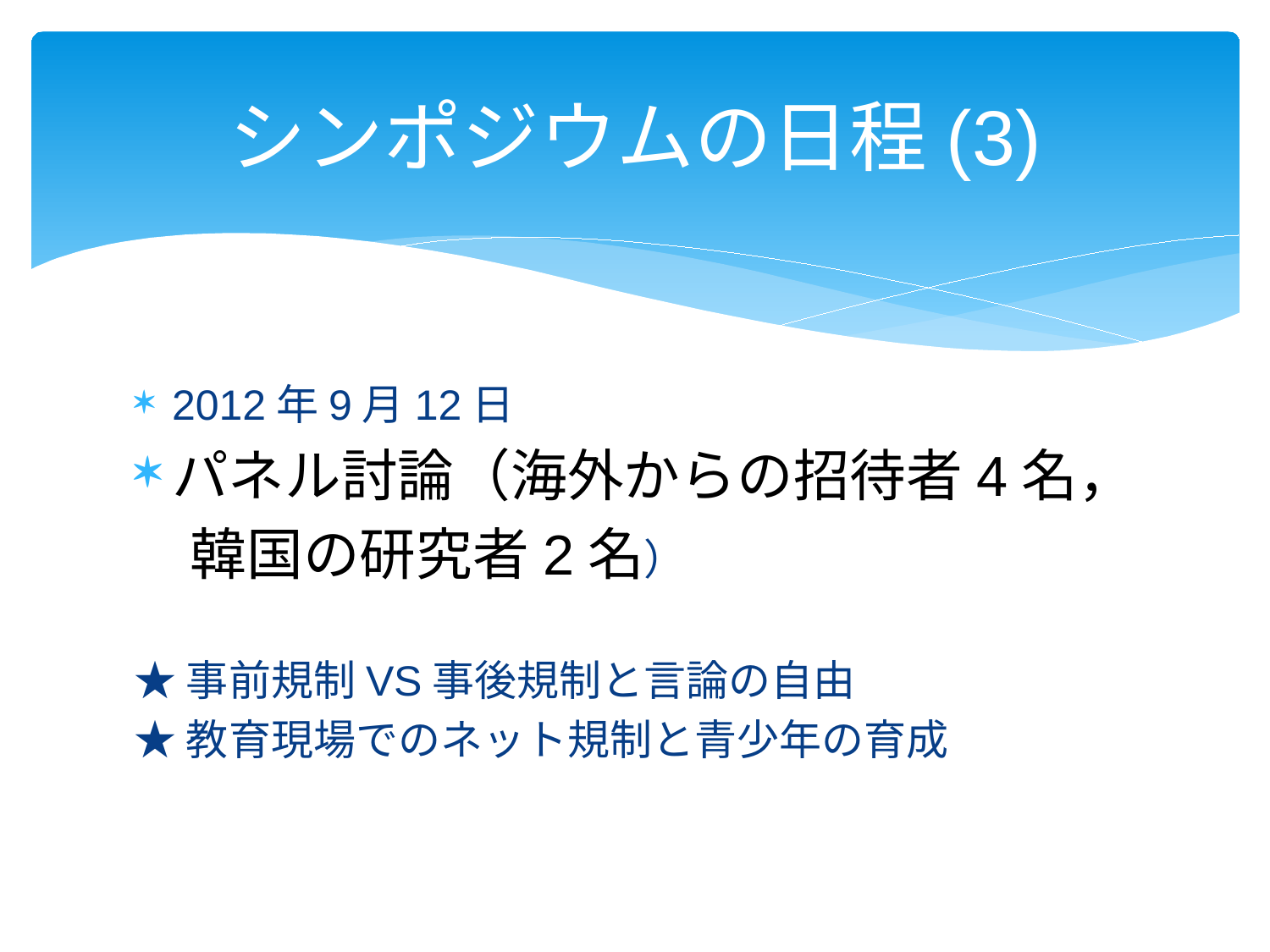

# シンポジウムの日程(3)
2012年9月12日
パネル討論（海外からの招待者4名，
　韓国の研究者2名）

★事前規制VS事後規制と言論の自由
★教育現場でのネット規制と青少年の育成